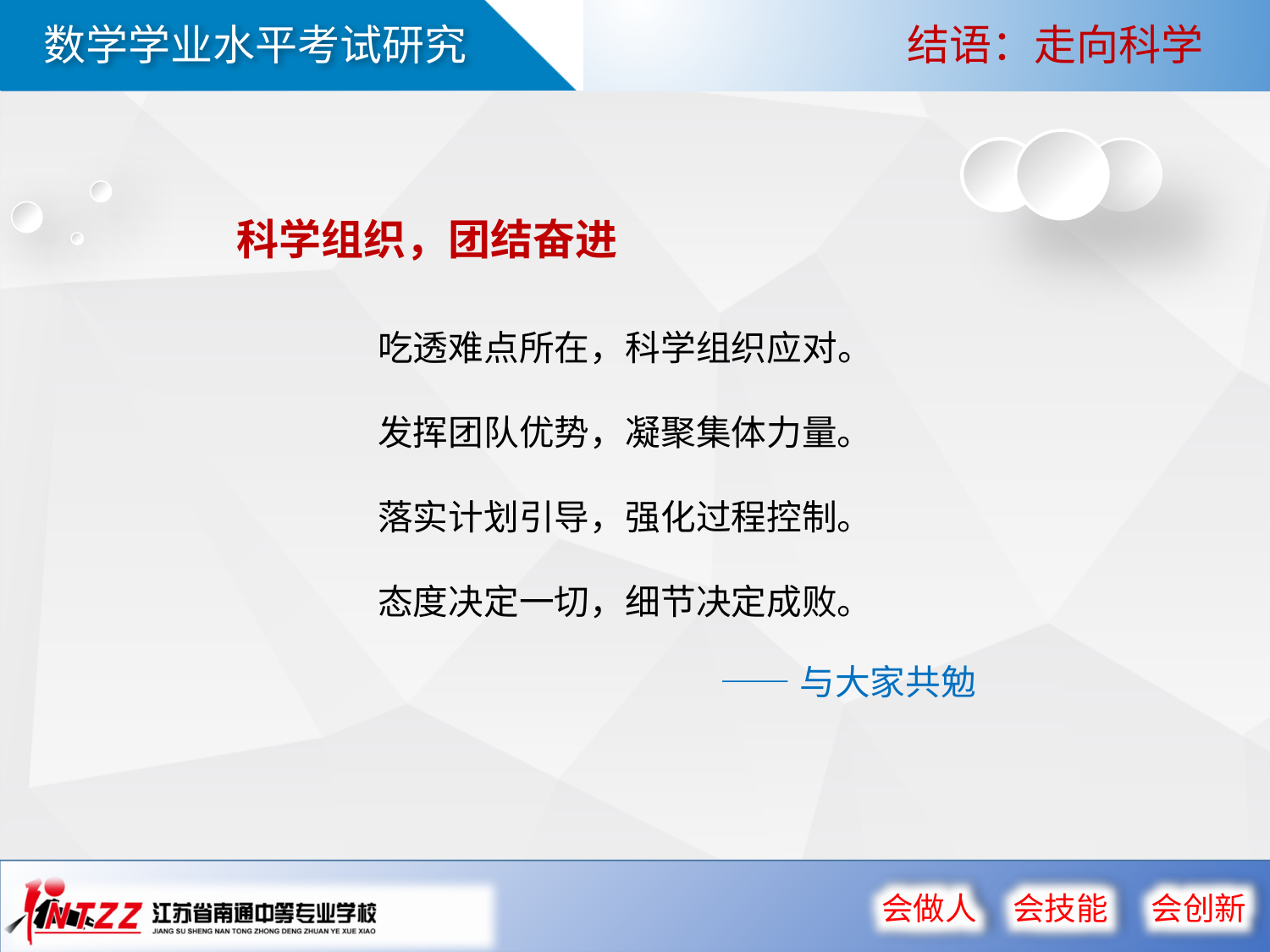

结语：走向科学

科学组织，团结奋进

吃透难点所在，科学组织应对。
发挥团队优势，凝聚集体力量。
落实计划引导，强化过程控制。
态度决定一切，细节决定成败。
——与大家共勉